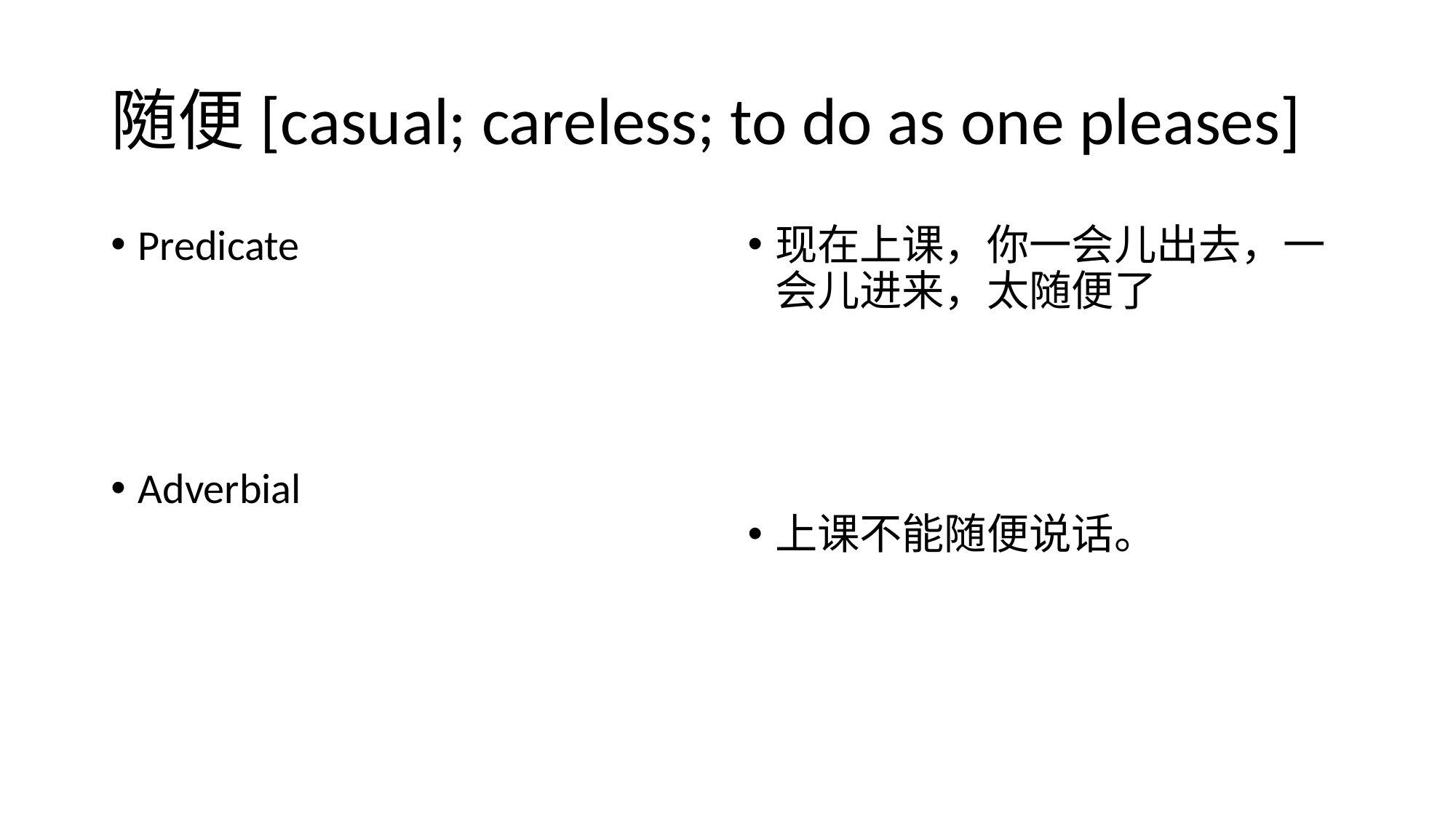

# 随便[casual; careless; to do as one pleases]
Predicate

Adverbial

现在上课，你一会儿出去，一会儿进来，太随便了

上课不能随便说话。